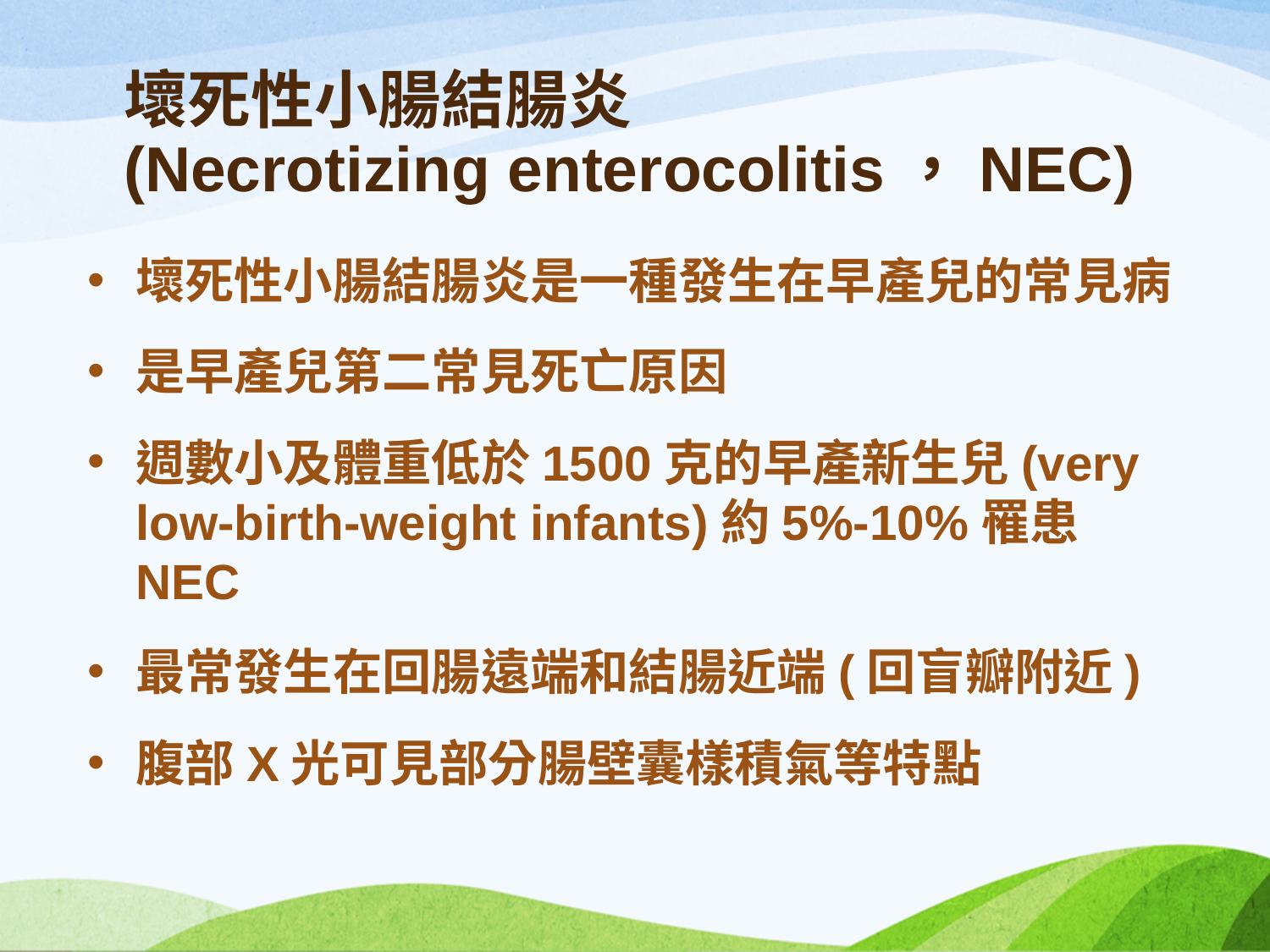

# 壞死性小腸結腸炎 (Necrotizing enterocolitis，NEC)
壞死性小腸結腸炎是一種發生在早產兒的常見病
是早產兒第二常見死亡原因
週數小及體重低於1500克的早產新生兒(very low-birth-weight infants)約5%-10%罹患NEC
最常發生在回腸遠端和結腸近端(回盲瓣附近)
腹部X光可見部分腸壁囊樣積氣等特點